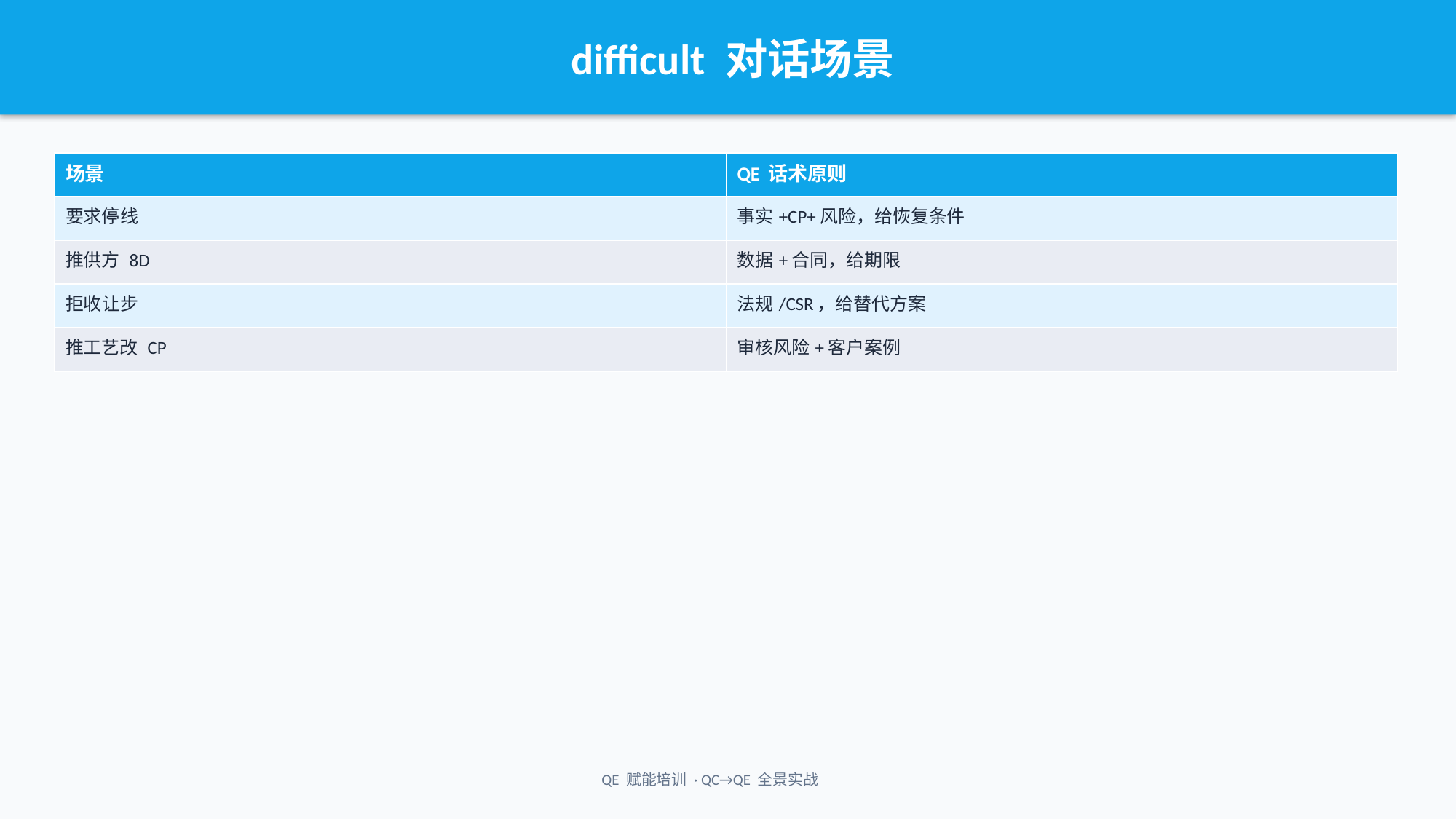

difficult 对话场景
| 场景 | QE 话术原则 |
| --- | --- |
| 要求停线 | 事实+CP+风险，给恢复条件 |
| 推供方 8D | 数据+合同，给期限 |
| 拒收让步 | 法规/CSR，给替代方案 |
| 推工艺改 CP | 审核风险+客户案例 |
QE 赋能培训 · QC→QE 全景实战